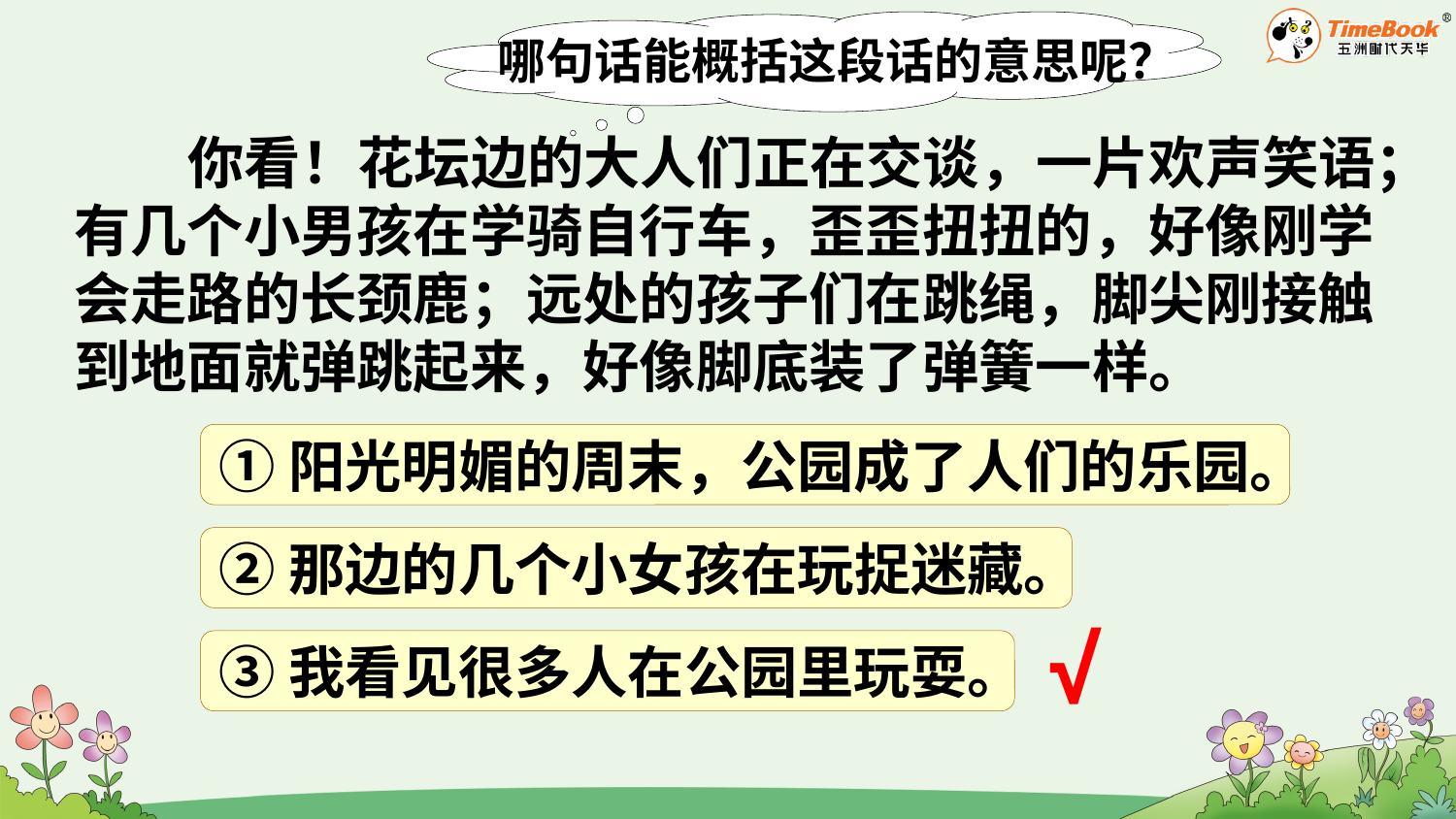

哪句话能概括这段话的意思呢？
你看！花坛边的大人们正在交谈，一片欢声笑语；有几个小男孩在学骑自行车，歪歪扭扭的，好像刚学会走路的长颈鹿；远处的孩子们在跳绳，脚尖刚接触到地面就弹跳起来，好像脚底装了弹簧一样。
①阳光明媚的周末，公园成了人们的乐园。
②那边的几个小女孩在玩捉迷藏。
√
③我看见很多人在公园里玩耍。